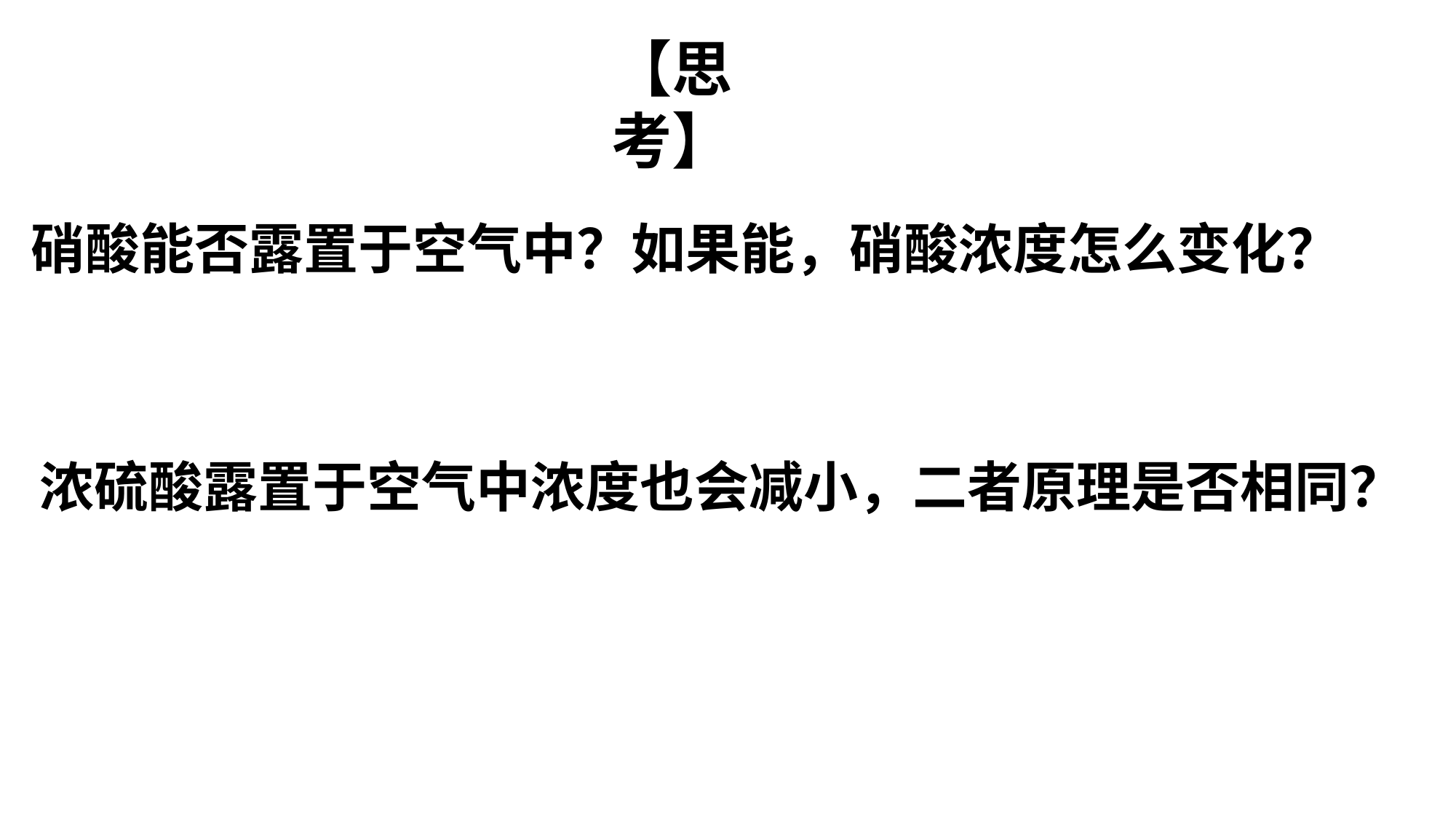

【思考】
硝酸能否露置于空气中？如果能，硝酸浓度怎么变化？
浓硫酸露置于空气中浓度也会减小，二者原理是否相同？